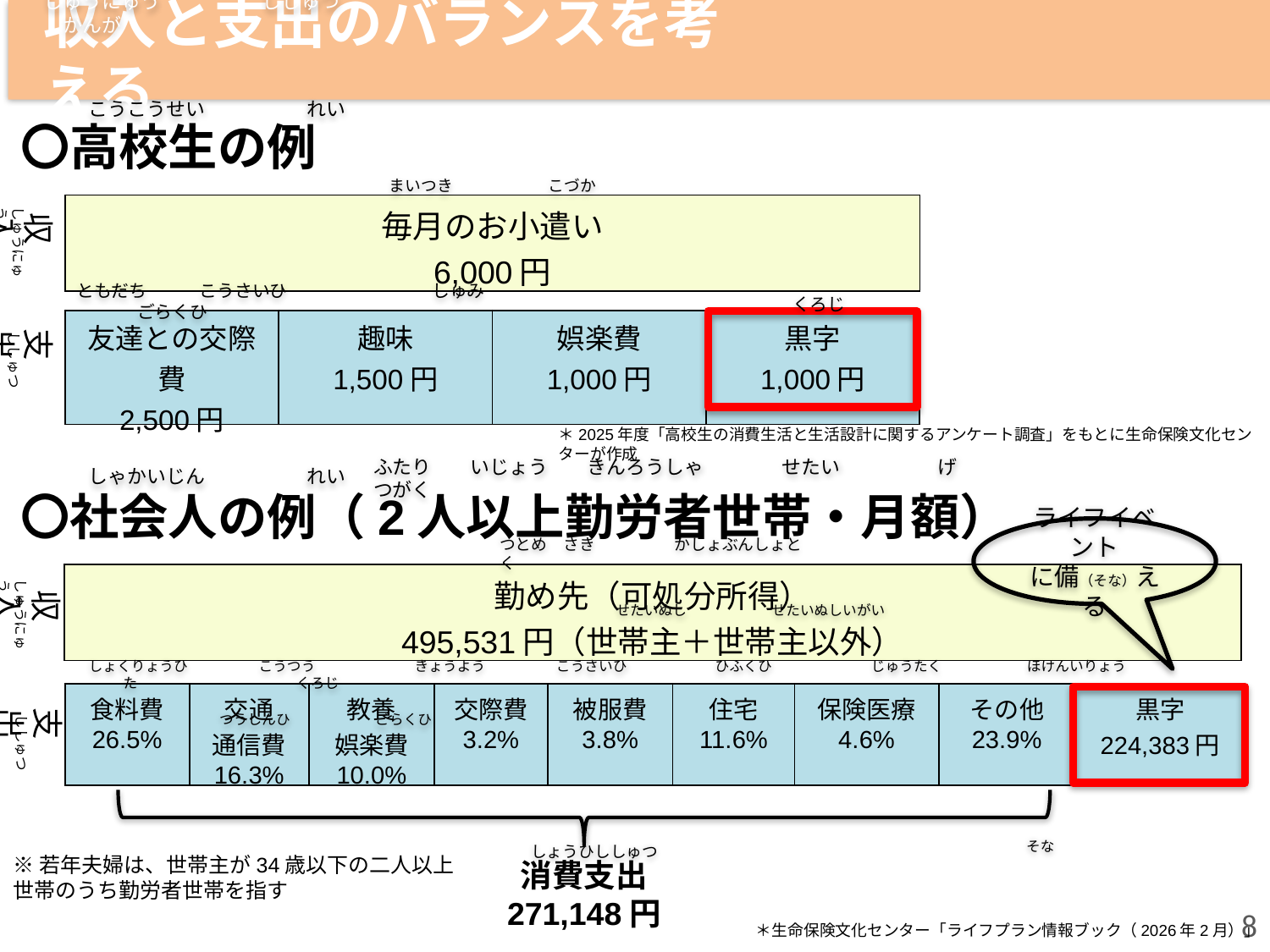

しゅうにゅう　　　　　 ししゅつ　　　　　　　　　　　　　　　　　　　　　　　かんが
収入と支出のバランスを考える
こうこうせい　　　　　 れい
〇高校生の例
まいつき　　　　　　こづか
しゅうにゅう
| 毎月のお小遣い 6,000円 |
| --- |
収入
ともだち　　　こうさいひ　　　　　　　　 しゅみ　　　　　　　　　　　 　 ごらくひ
くろじ
| 友達との交際費 2,500円 | 趣味 1,500円 | 娯楽費 1,000円 | 黒字 1,000円 |
| --- | --- | --- | --- |

支出
ししゅつ

＊2025年度「高校生の消費生活と生活設計に関するアンケート調査」をもとに生命保険文化センターが作成
しゃかいじん　　　　　 れい
ふたり　　いじょう　　きんろうしゃ　　　　せたい　　　　　げつがく
〇社会人の例（2人以上勤労者世帯・月額）
ライフイベント
に備（そな）える
つとめ　さき　　　　　かしょぶんしょとく
| 勤め先（可処分所得） 495,531円（世帯主＋世帯主以外） |
| --- |
しゅうにゅう
収入
せたいぬし　　　　　　せたいぬしいがい
しょくりょうひ　　　　　こうつう　　　　　　　きょうよう　　　　　こうさいひ　　　　　　 ひふくひ　　　　　　　じゅうたく　　　　　　ほけんいりょう　　　　　　　　　　  た　　 　　　　　　　　　くろじ
| 食料費 26.5% | 交通 通信費 16.3% | 教養 娯楽費 10.0% | 交際費 3.2% | 被服費 3.8% | 住宅 11.6% | 保険医療 4.6% | その他 23.9% | 黒字 224,383円 |
| --- | --- | --- | --- | --- | --- | --- | --- | --- |

支出
ししゅつ
つうしんひ　　　　　　ごらくひ
そな
しょうひししゅつ
※若年夫婦は、世帯主が34歳以下の二人以上世帯のうち勤労者世帯を指す
消費支出
271,148円
8
＊生命保険文化センター「ライフプラン情報ブック（2026年2月）」